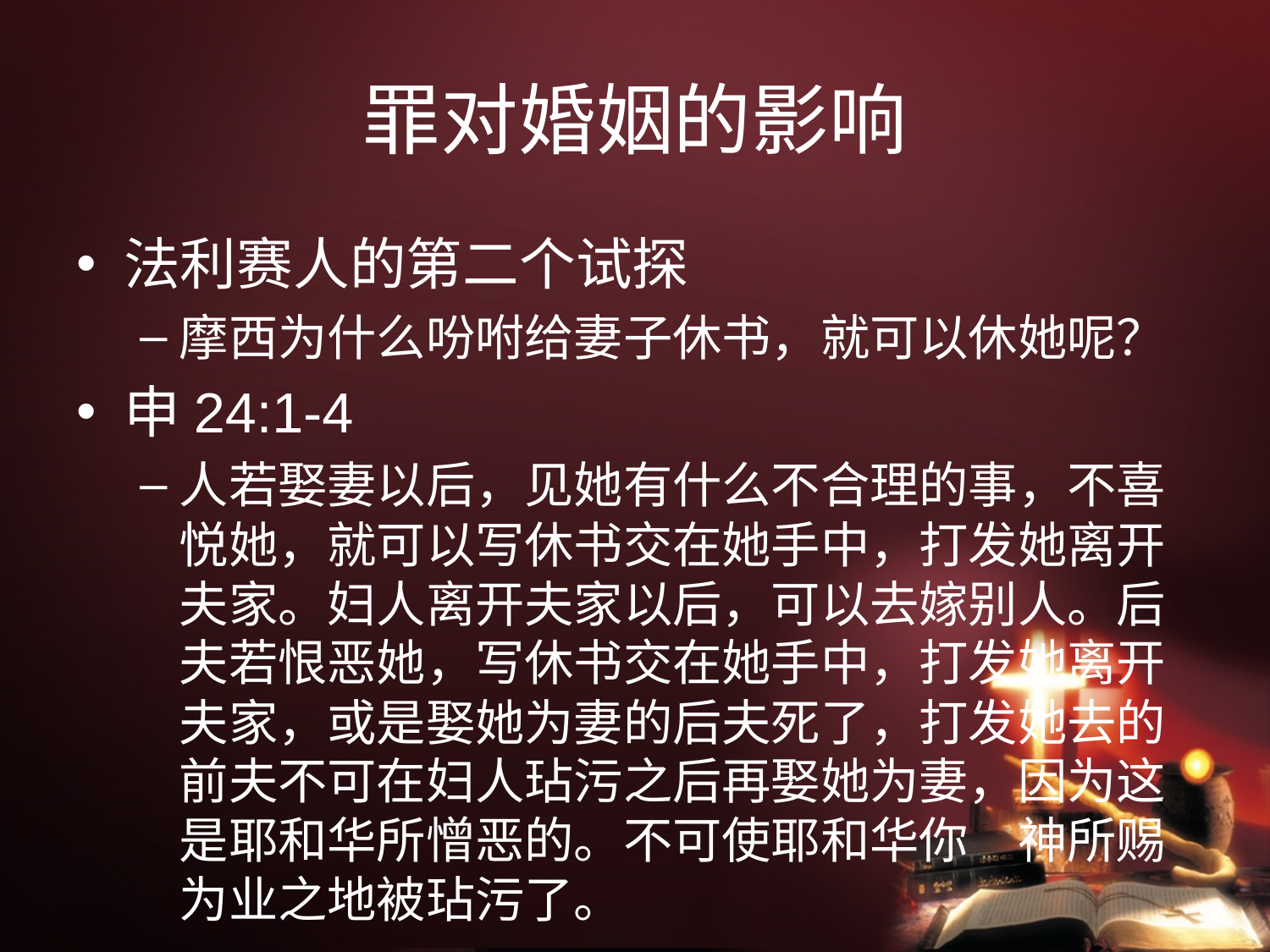

# 罪对婚姻的影响
法利赛人的第二个试探
摩西为什么吩咐给妻子休书，就可以休她呢？
申24:1-4
人若娶妻以后，见她有什么不合理的事，不喜悦她，就可以写休书交在她手中，打发她离开夫家。妇人离开夫家以后，可以去嫁别人。后夫若恨恶她，写休书交在她手中，打发她离开夫家，或是娶她为妻的后夫死了，打发她去的前夫不可在妇人玷污之后再娶她为妻，因为这是耶和华所憎恶的。不可使耶和华你　神所赐为业之地被玷污了。